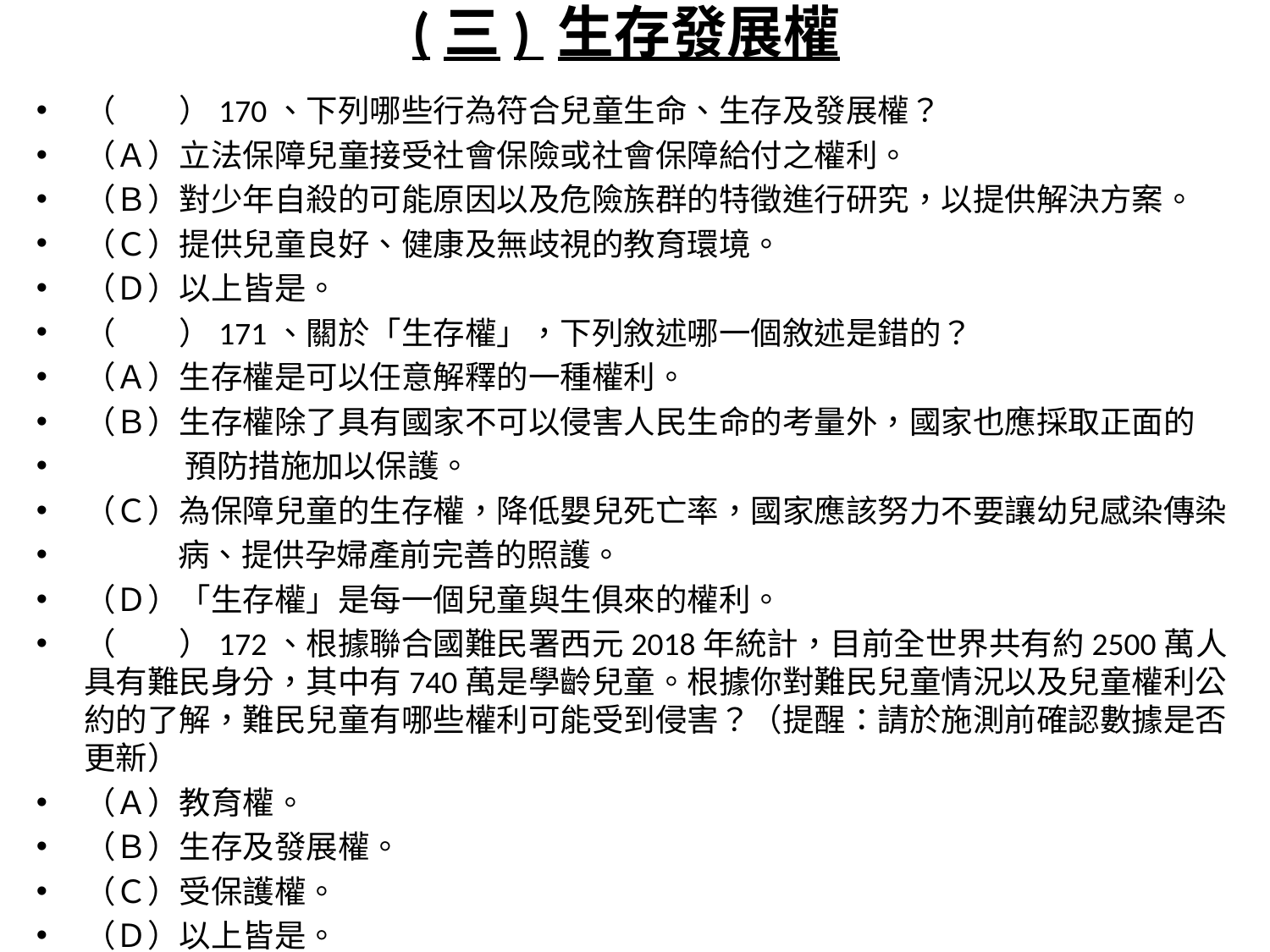

# (三) 生存發展權
（　　）170、下列哪些行為符合兒童生命、生存及發展權？
（Ａ）立法保障兒童接受社會保險或社會保障給付之權利。
（Ｂ）對少年自殺的可能原因以及危險族群的特徵進行研究，以提供解決方案。
（Ｃ）提供兒童良好、健康及無歧視的教育環境。
（Ｄ）以上皆是。
（　　）171、關於「生存權」，下列敘述哪一個敘述是錯的？
（Ａ）生存權是可以任意解釋的一種權利。
（Ｂ）生存權除了具有國家不可以侵害人民生命的考量外，國家也應採取正面的
             預防措施加以保護。
（Ｃ）為保障兒童的生存權，降低嬰兒死亡率，國家應該努力不要讓幼兒感染傳染
            病、提供孕婦產前完善的照護。
（Ｄ）「生存權」是每一個兒童與生俱來的權利。
（　　）172、根據聯合國難民署西元2018年統計，目前全世界共有約2500萬人具有難民身分，其中有740萬是學齡兒童。根據你對難民兒童情況以及兒童權利公約的了解，難民兒童有哪些權利可能受到侵害？（提醒：請於施測前確認數據是否更新）
（Ａ）教育權。
（Ｂ）生存及發展權。
（Ｃ）受保護權。
（Ｄ）以上皆是。
※困難題
（　　）173、下列哪一項不是我們休息、遊戲、休閒的權利，？
（Ａ）改革考試制度，減輕兒少的學業壓力。
（Ｂ）提供安全的遊樂場所，增加遊樂場域。
（Ｃ）學習是我們來學校的主要目的，所以不需要適當、規律的自由活動時間。
（Ｄ）政府投入資源推行遊戲與休閒相關政策。